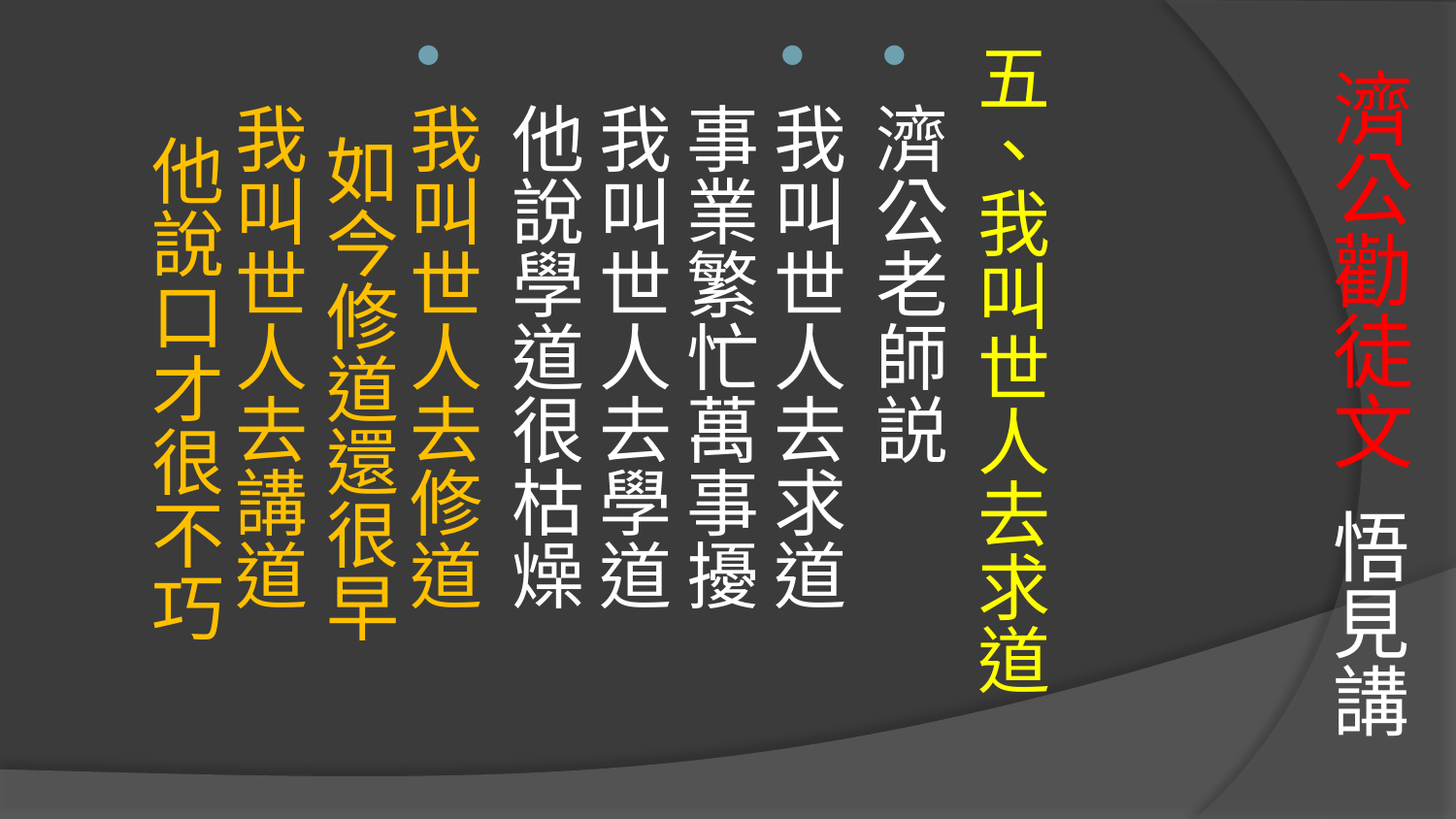

# 濟公勸徒文  悟見講
五、我叫世人去求道
濟公老師説
我叫世人去求道　       事業繁忙萬事擾
我叫世人去學道　      他說學道很枯燥
我叫世人去修道　         如今修道還很早
我叫世人去講道　         他說口才很不巧